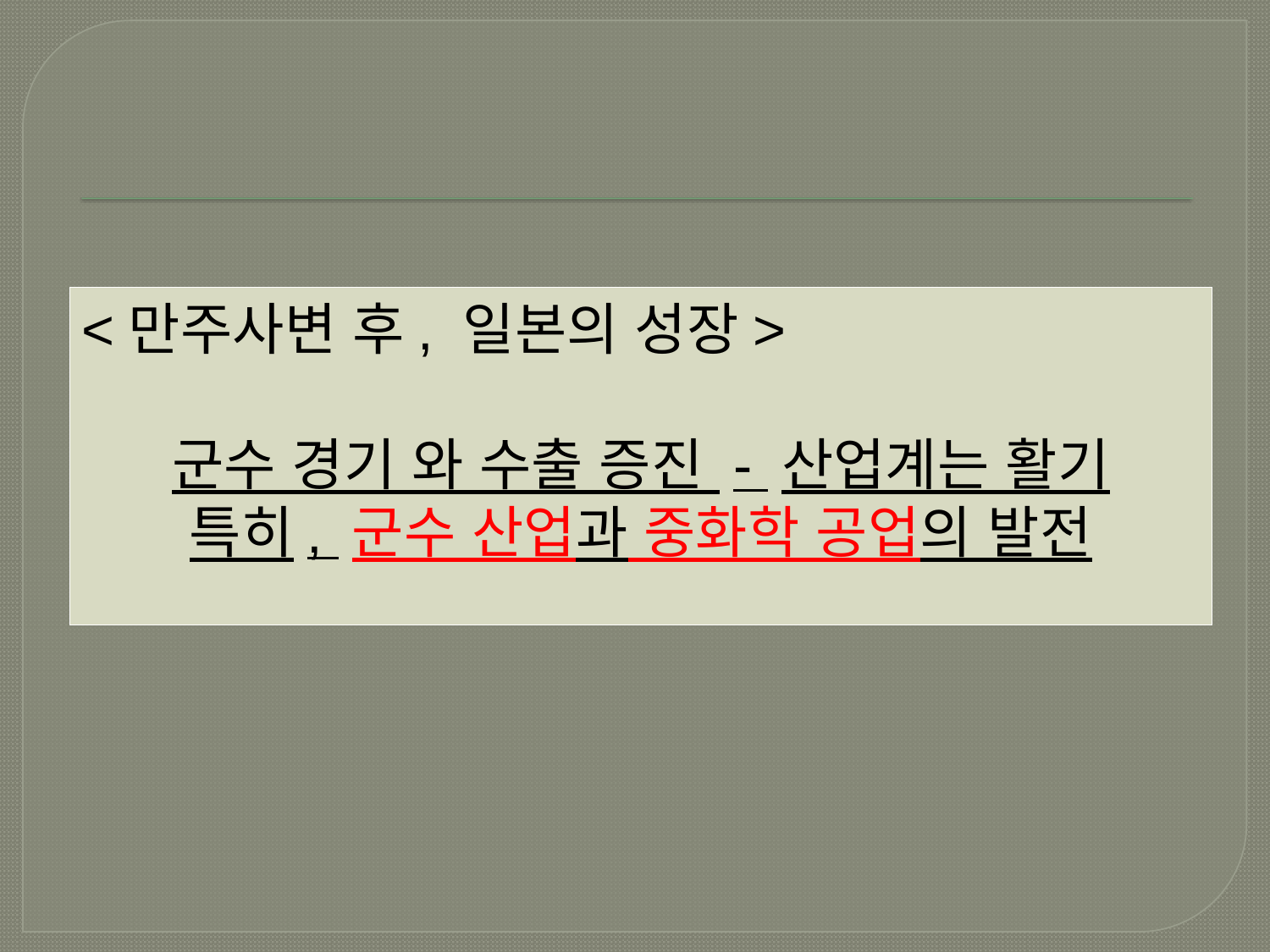

<만주사변 후, 일본의 성장>

군수 경기 와 수출 증진 - 산업계는 활기
특히, 군수 산업과 중화학 공업의 발전